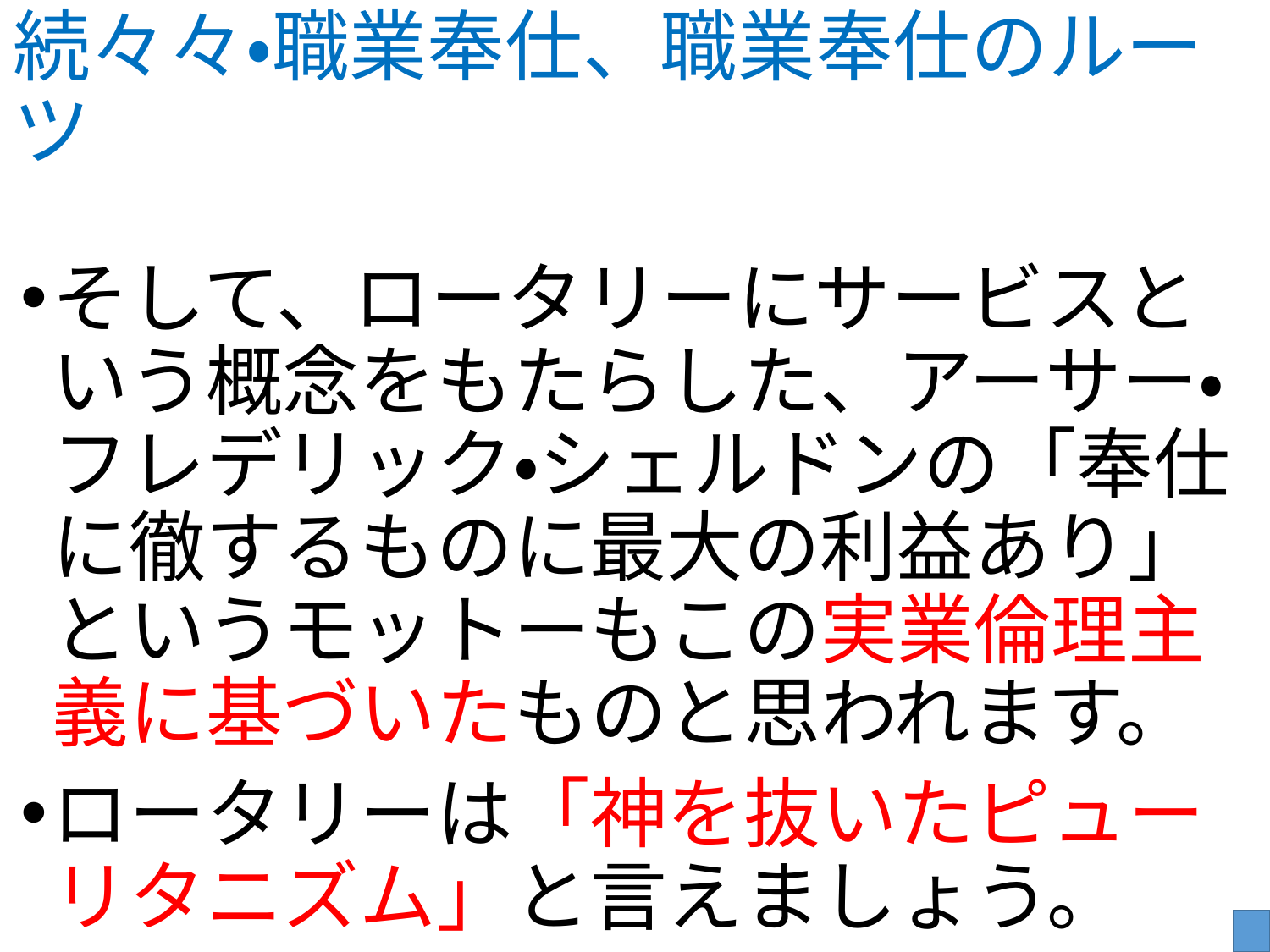

# 続々々・職業奉仕、職業奉仕のルーツ
そして、ロータリーにサービスという概念をもたらした、アーサー・フレデリック・シェルドンの「奉仕に徹するものに最大の利益あり」というモットーもこの実業倫理主義に基づいたものと思われます。
ロータリーは「神を抜いたピューリタニズム」と言えましょう。